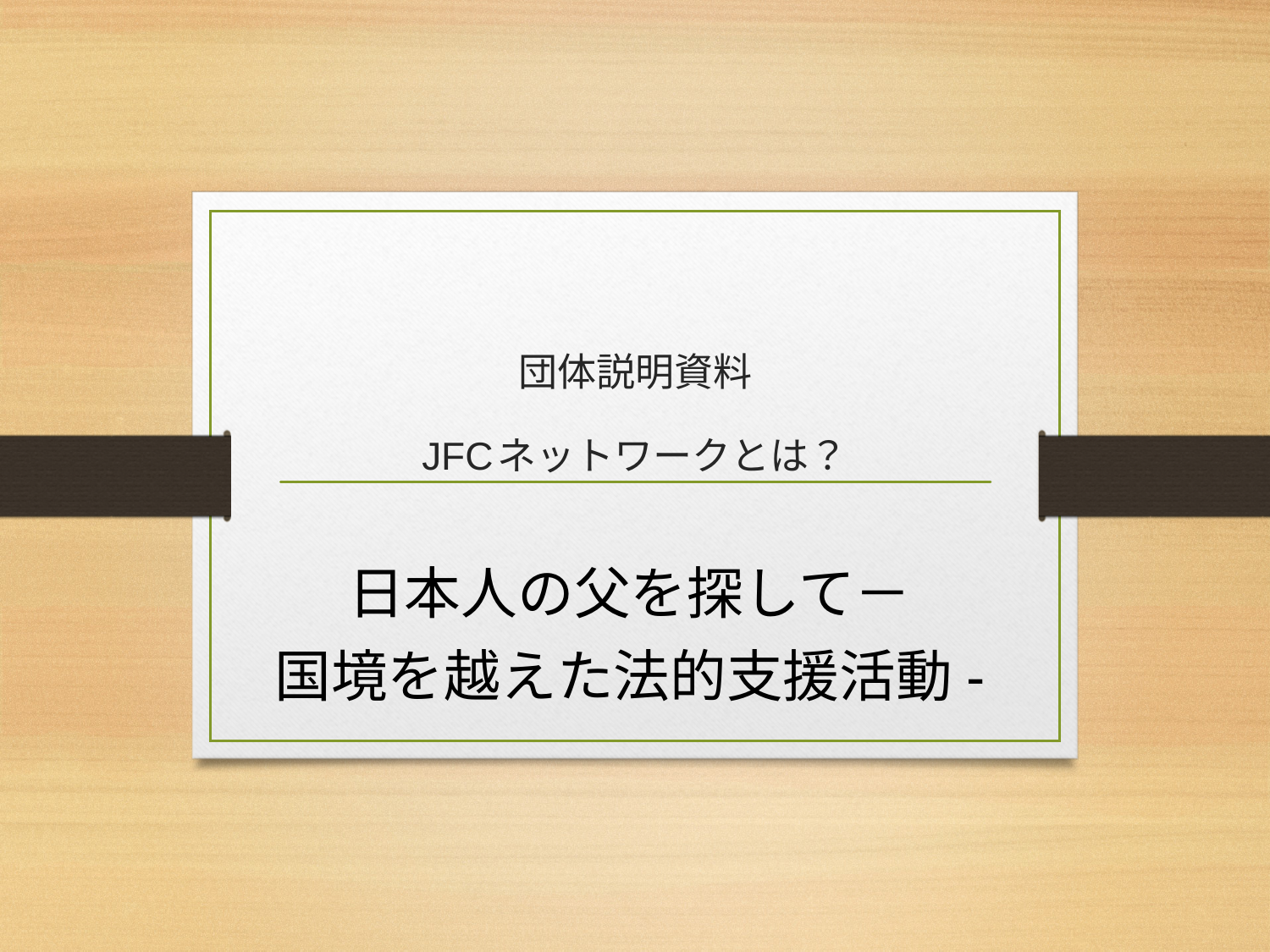

# 団体説明資料 JFCネットワークとは？

日本人の父を探して－
国境を越えた法的支援活動-